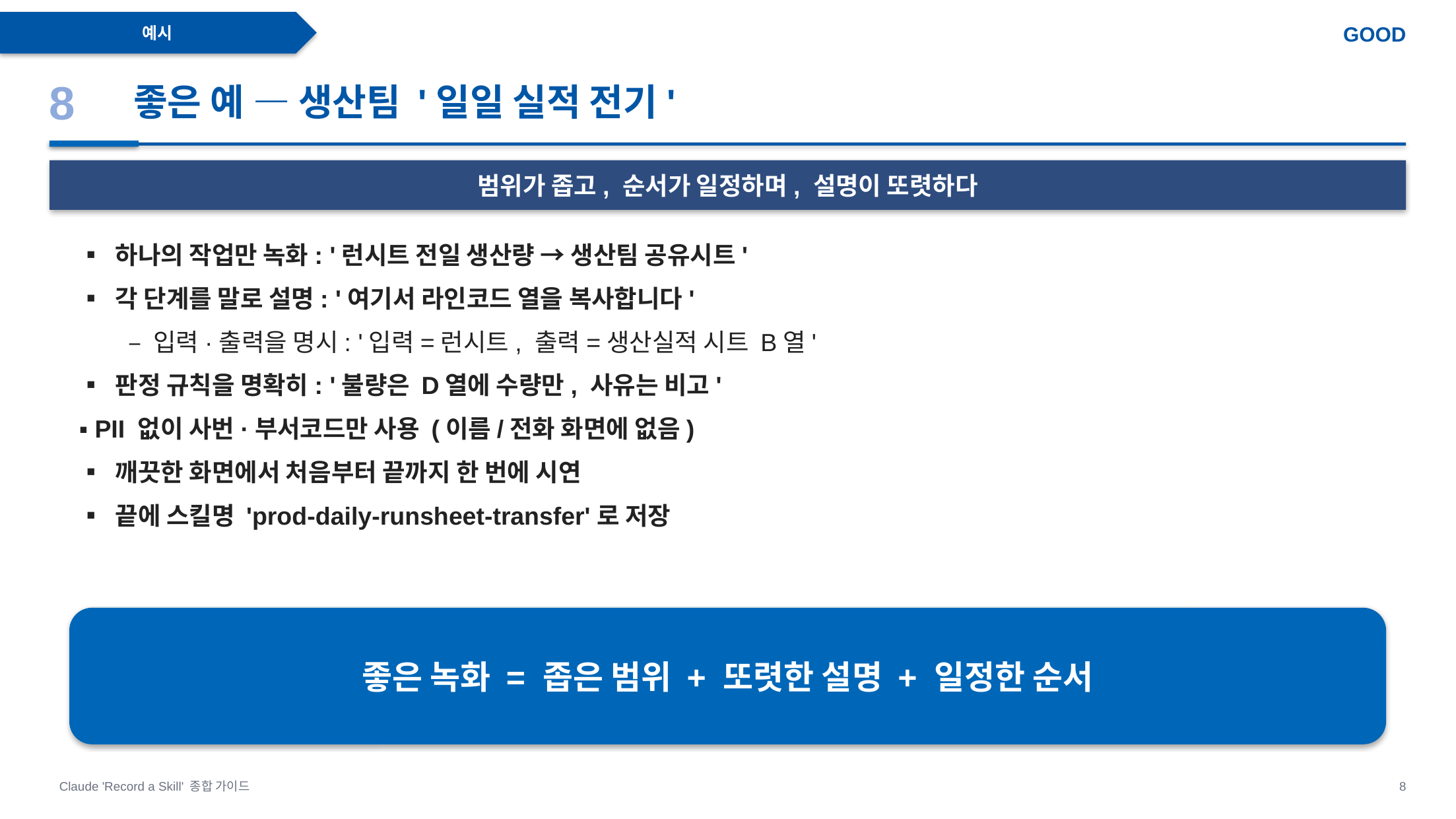

예시
GOOD
8
좋은 예 — 생산팀 '일일 실적 전기'

범위가 좁고, 순서가 일정하며, 설명이 또렷하다
▪ 하나의 작업만 녹화: '런시트 전일 생산량 → 생산팀 공유시트'
▪ 각 단계를 말로 설명: '여기서 라인코드 열을 복사합니다'
– 입력·출력을 명시: '입력=런시트, 출력=생산실적 시트 B열'
▪ 판정 규칙을 명확히: '불량은 D열에 수량만, 사유는 비고'
▪ PII 없이 사번·부서코드만 사용 (이름/전화 화면에 없음)
▪ 깨끗한 화면에서 처음부터 끝까지 한 번에 시연
▪ 끝에 스킬명 'prod-daily-runsheet-transfer'로 저장
좋은 녹화 = 좁은 범위 + 또렷한 설명 + 일정한 순서
Claude 'Record a Skill' 종합 가이드
8